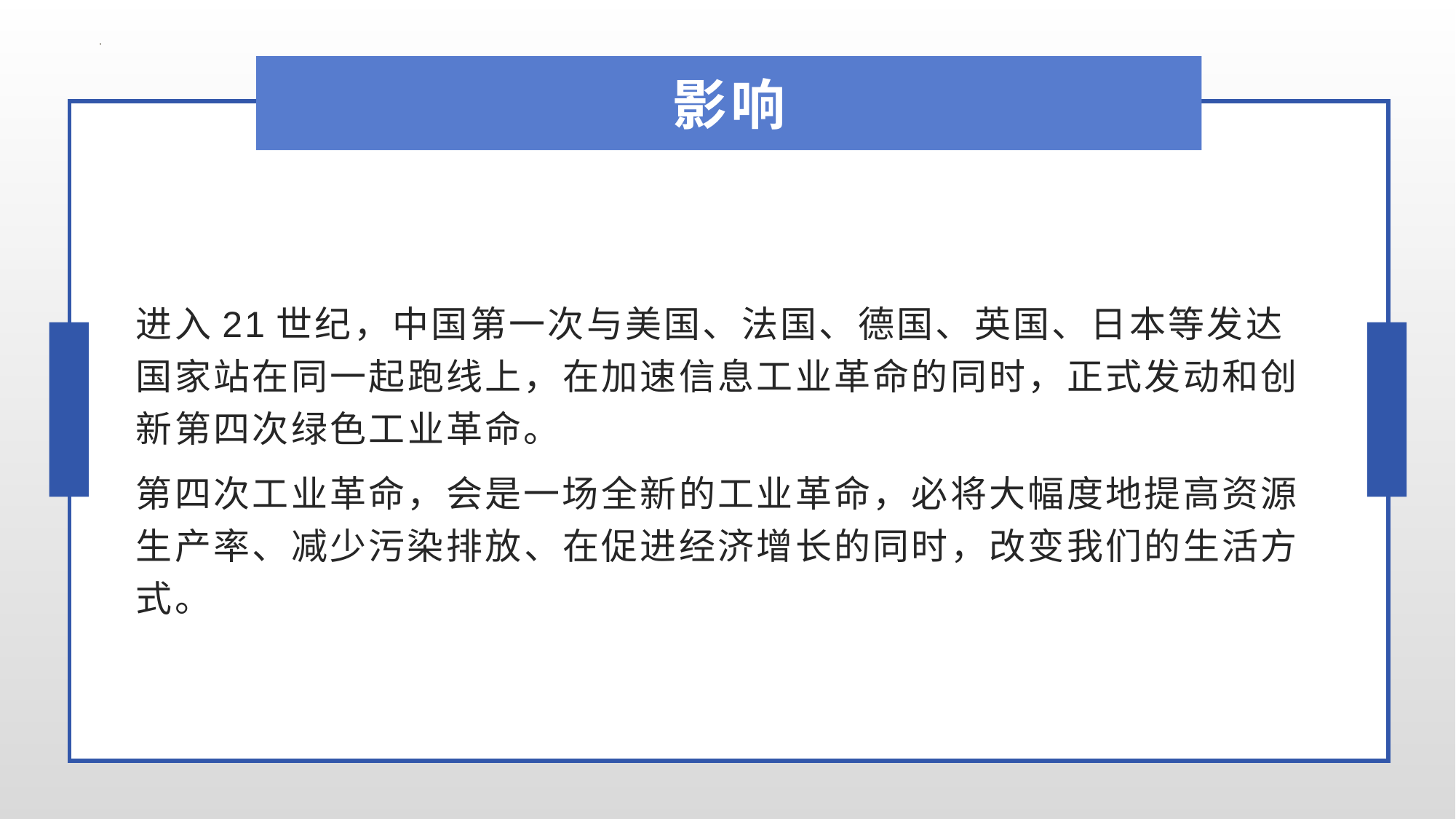

影响

进入21世纪，中国第一次与美国、法国、德国、英国、日本等发达国家站在同一起跑线上，在加速信息工业革命的同时，正式发动和创新第四次绿色工业革命。
第四次工业革命，会是一场全新的工业革命，必将大幅度地提高资源生产率、减少污染排放、在促进经济增长的同时，改变我们的生活方式。